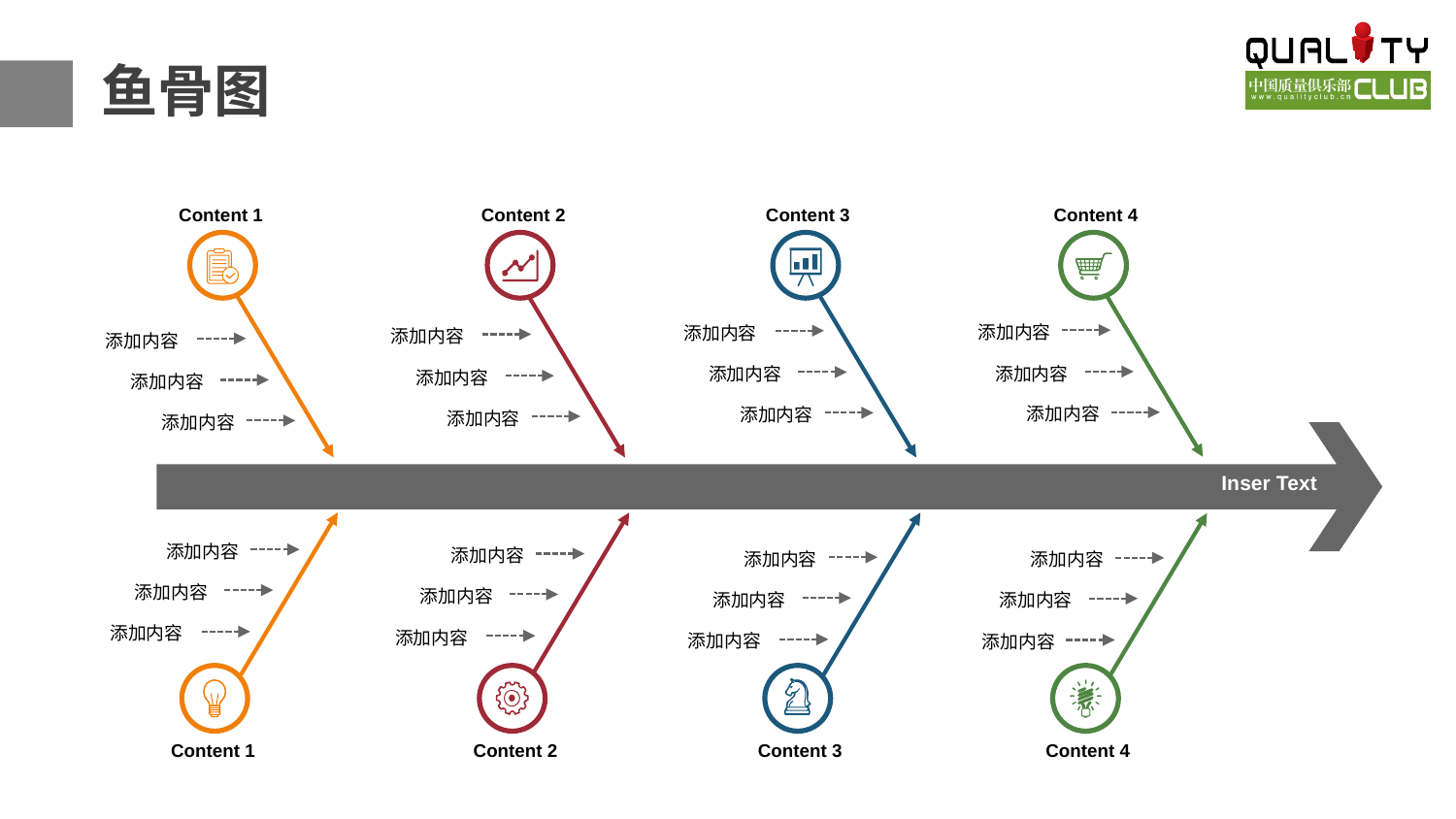

鱼骨图

Content 1
Content 2
Content 3
Content 4

添加内容
添加内容
添加内容
添加内容
添加内容
添加内容
添加内容
添加内容
添加内容
添加内容
添加内容
添加内容

Inser Text
添加内容
添加内容
添加内容
添加内容
添加内容
添加内容
添加内容
添加内容
添加内容
添加内容
添加内容
添加内容

Content 1
Content 2
Content 3
Content 4